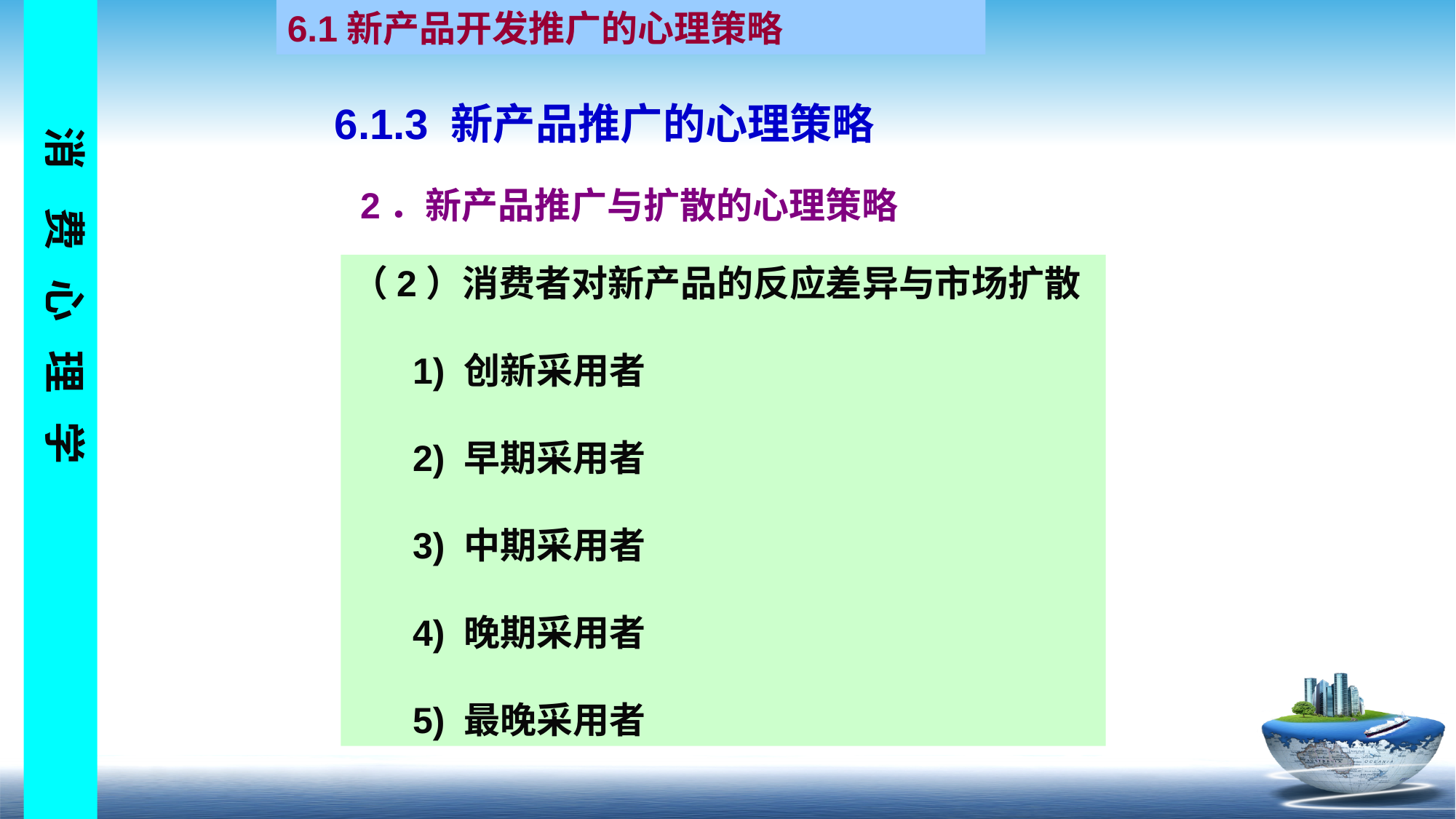

6.1新产品开发推广的心理策略
6.1.3 新产品推广的心理策略
2．新产品推广与扩散的心理策略
（2）消费者对新产品的反应差异与市场扩散

      1) 创新采用者

      2) 早期采用者

      3) 中期采用者

      4) 晚期采用者

      5) 最晚采用者